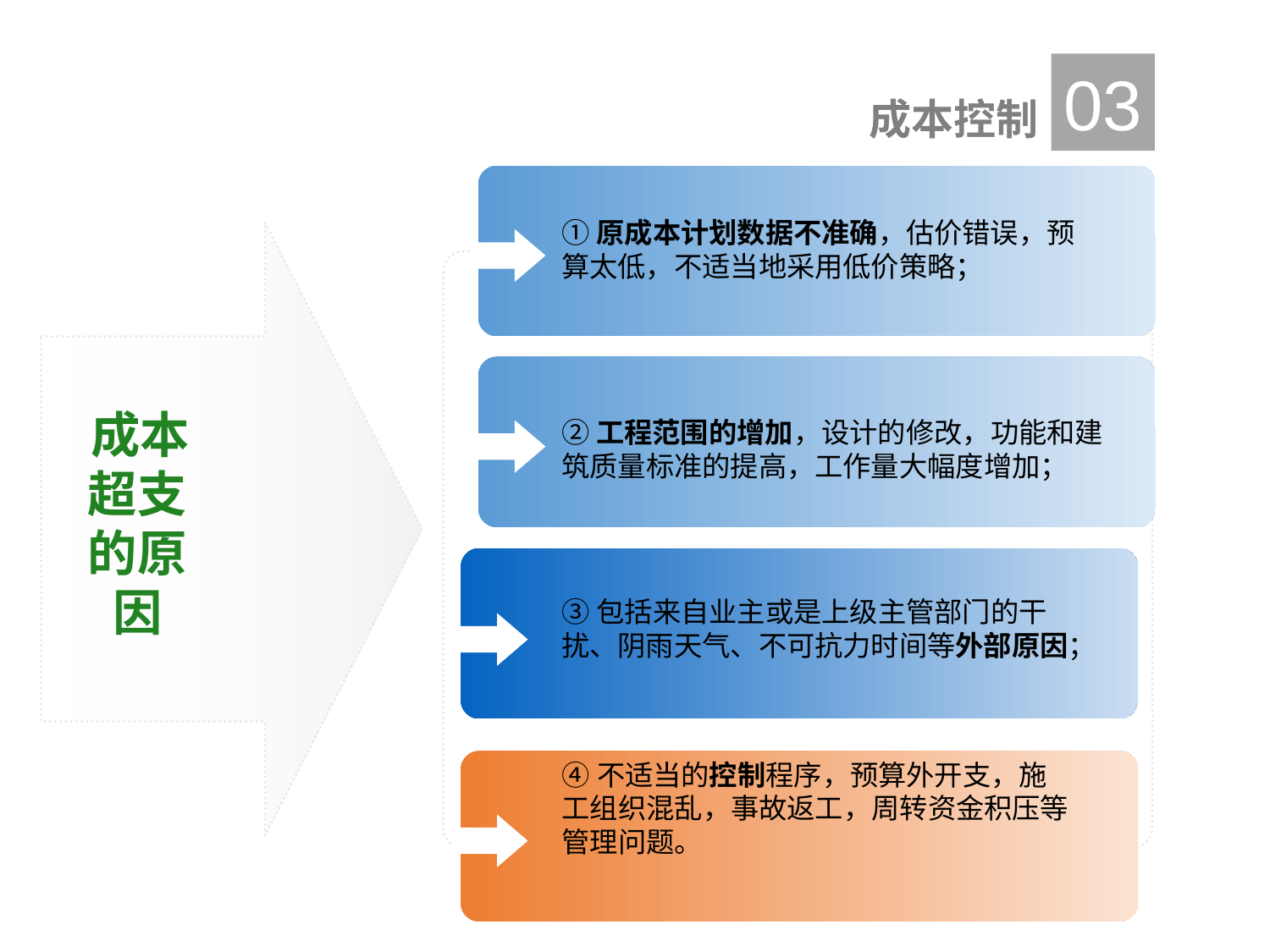

03
成本控制

①原成本计划数据不准确，估价错误，预算太低，不适当地采用低价策略；

 成本超支的原因
②工程范围的增加，设计的修改，功能和建筑质量标准的提高，工作量大幅度增加；

③包括来自业主或是上级主管部门的干扰、阴雨天气、不可抗力时间等外部原因；

④不适当的控制程序，预算外开支，施工组织混乱，事故返工，周转资金积压等管理问题。